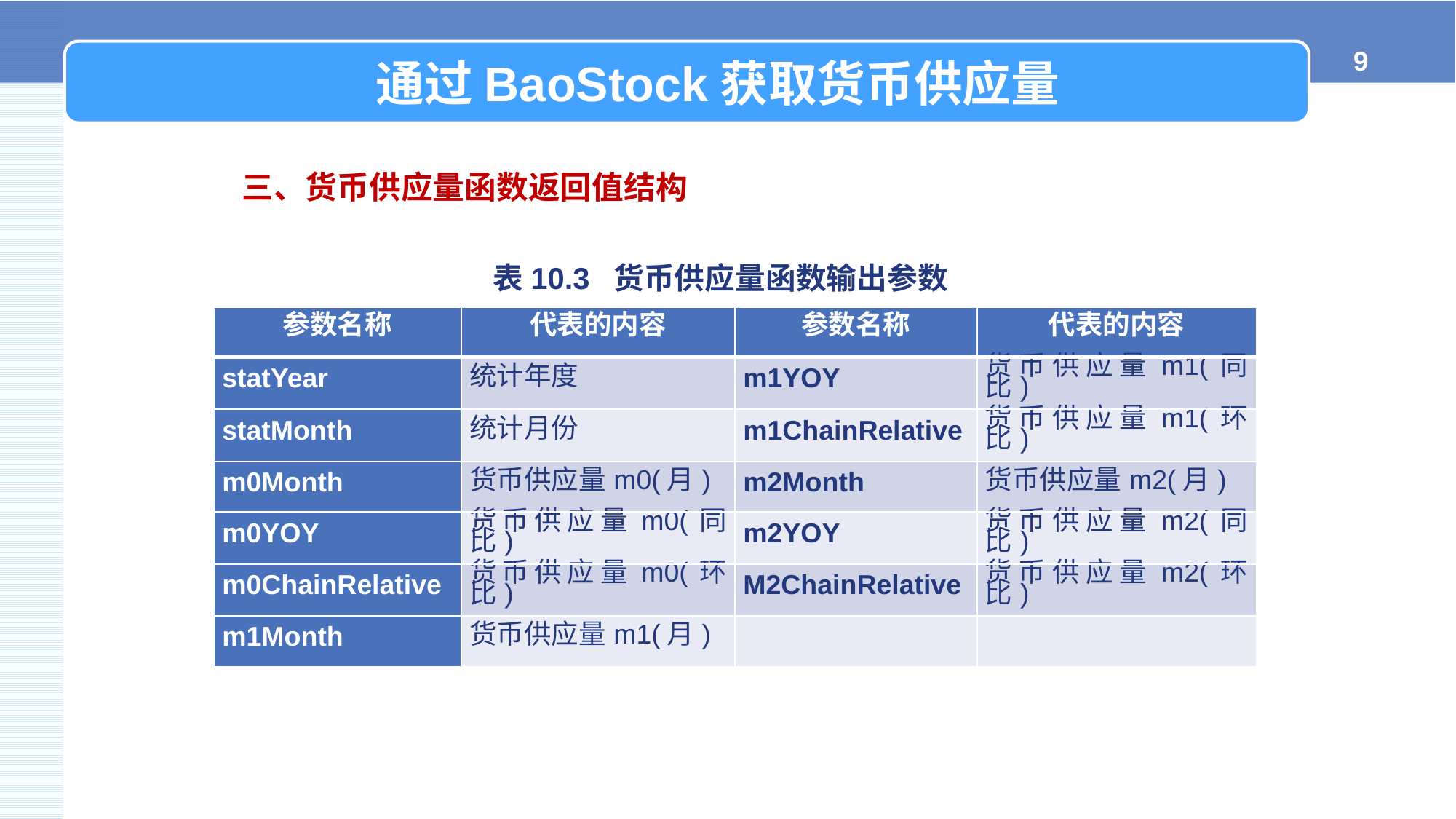

通过BaoStock获取货币供应量
三、货币供应量函数返回值结构
表10.3  货币供应量函数输出参数
| 参数名称 | 代表的内容 | 参数名称 | 代表的内容 |
| --- | --- | --- | --- |
| statYear | 统计年度 | m1YOY | 货币供应量m1(同比) |
| statMonth | 统计月份 | m1ChainRelative | 货币供应量m1(环比) |
| m0Month | 货币供应量m0(月) | m2Month | 货币供应量m2(月) |
| m0YOY | 货币供应量m0(同比) | m2YOY | 货币供应量m2(同比) |
| m0ChainRelative | 货币供应量m0(环比) | M2ChainRelative | 货币供应量m2(环比) |
| m1Month | 货币供应量m1(月) |  |  |